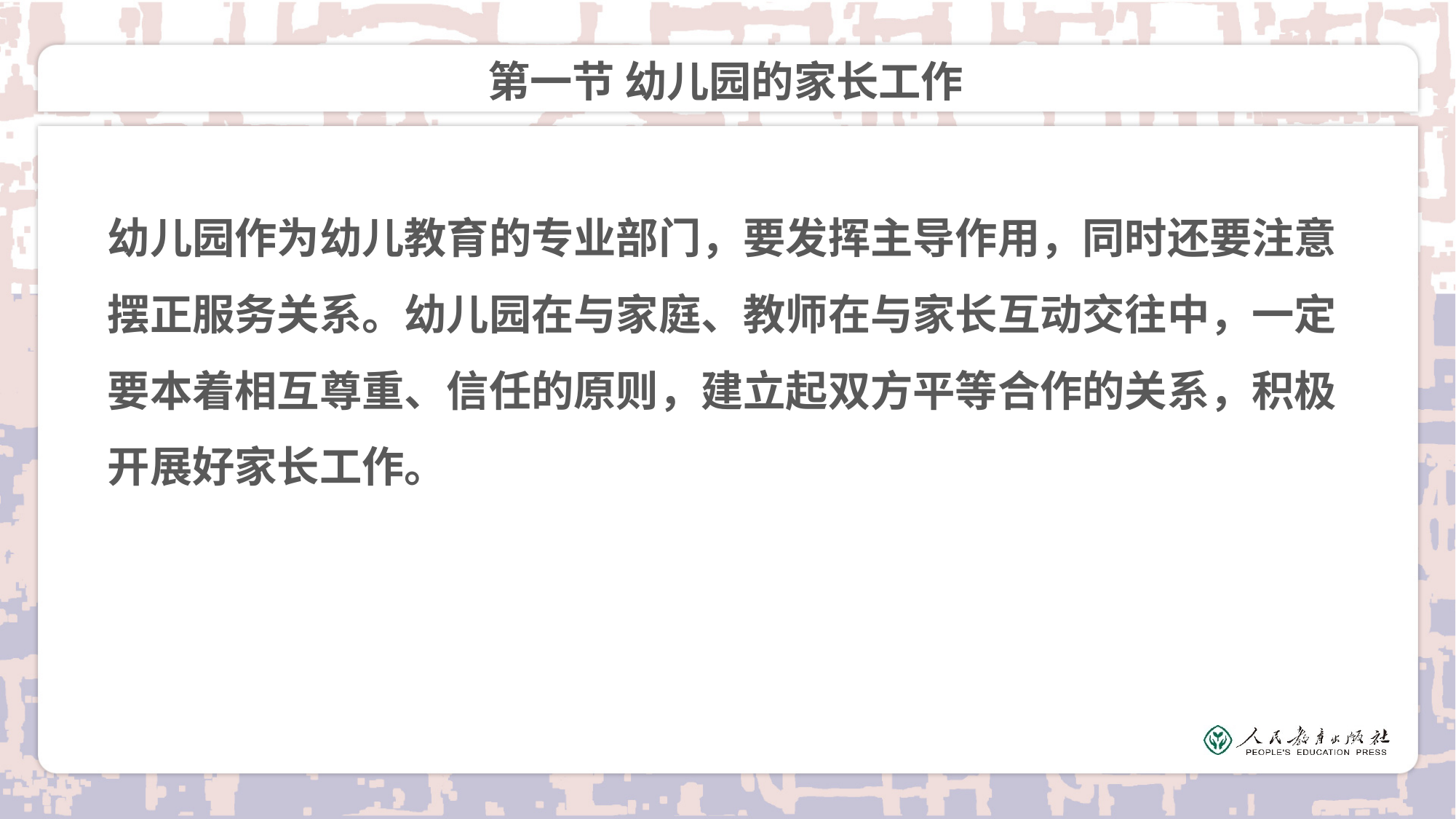

# 第一节 幼儿园的家长工作
幼儿园作为幼儿教育的专业部门，要发挥主导作用，同时还要注意摆正服务关系。幼儿园在与家庭、教师在与家长互动交往中，一定要本着相互尊重、信任的原则，建立起双方平等合作的关系，积极开展好家长工作。